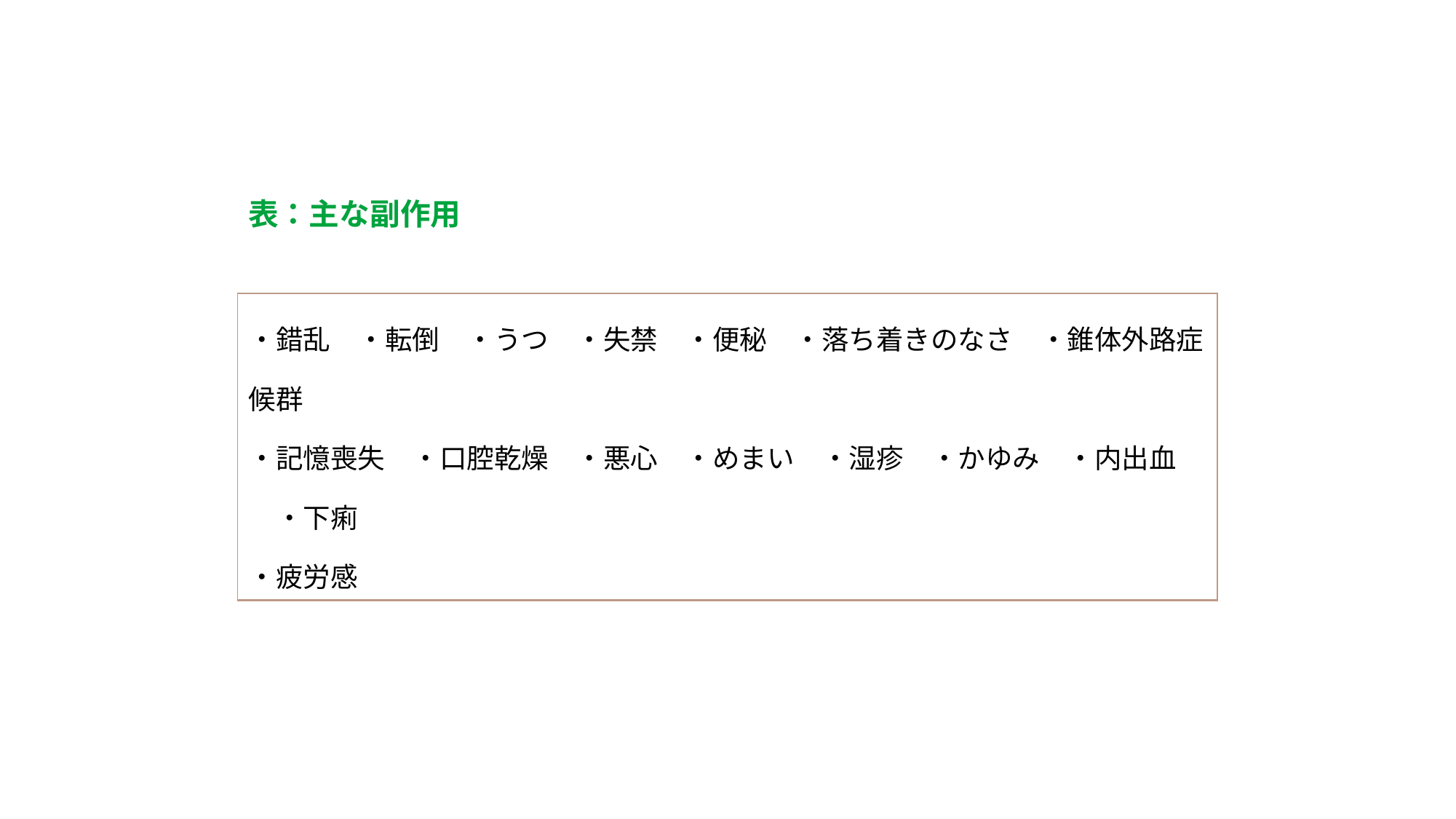

表：主な副作用
| ・錯乱　・転倒　・うつ　・失禁　・便秘　・落ち着きのなさ　・錐体外路症候群 ・記憶喪失　・口腔乾燥　・悪心　・めまい　・湿疹　・かゆみ　・内出血　・下痢 ・疲労感 |
| --- |